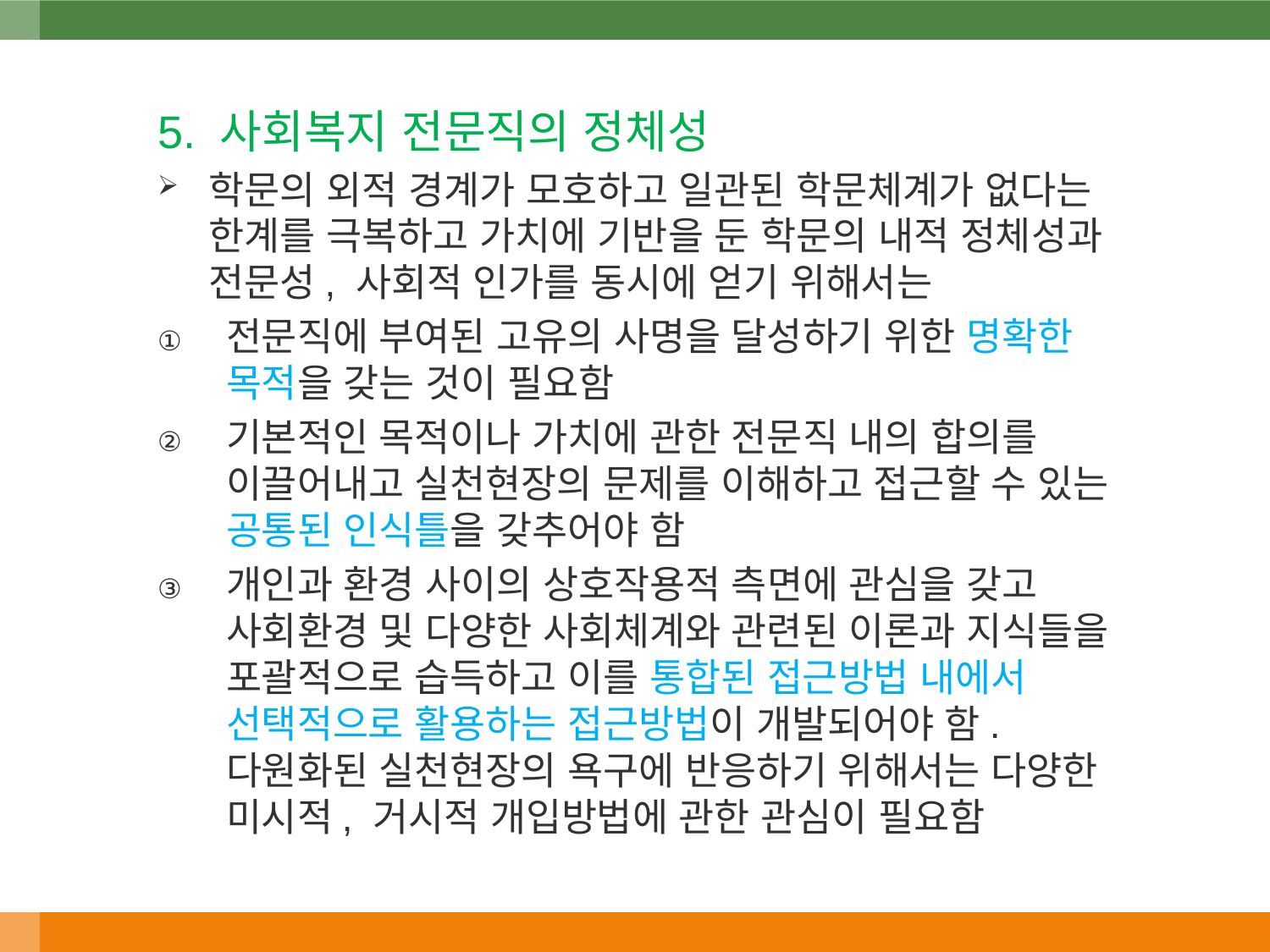

5. 사회복지 전문직의 정체성
학문의 외적 경계가 모호하고 일관된 학문체계가 없다는 한계를 극복하고 가치에 기반을 둔 학문의 내적 정체성과 전문성, 사회적 인가를 동시에 얻기 위해서는
전문직에 부여된 고유의 사명을 달성하기 위한 명확한 목적을 갖는 것이 필요함
기본적인 목적이나 가치에 관한 전문직 내의 합의를 이끌어내고 실천현장의 문제를 이해하고 접근할 수 있는 공통된 인식틀을 갖추어야 함
개인과 환경 사이의 상호작용적 측면에 관심을 갖고 사회환경 및 다양한 사회체계와 관련된 이론과 지식들을 포괄적으로 습득하고 이를 통합된 접근방법 내에서 선택적으로 활용하는 접근방법이 개발되어야 함. 다원화된 실천현장의 욕구에 반응하기 위해서는 다양한 미시적, 거시적 개입방법에 관한 관심이 필요함